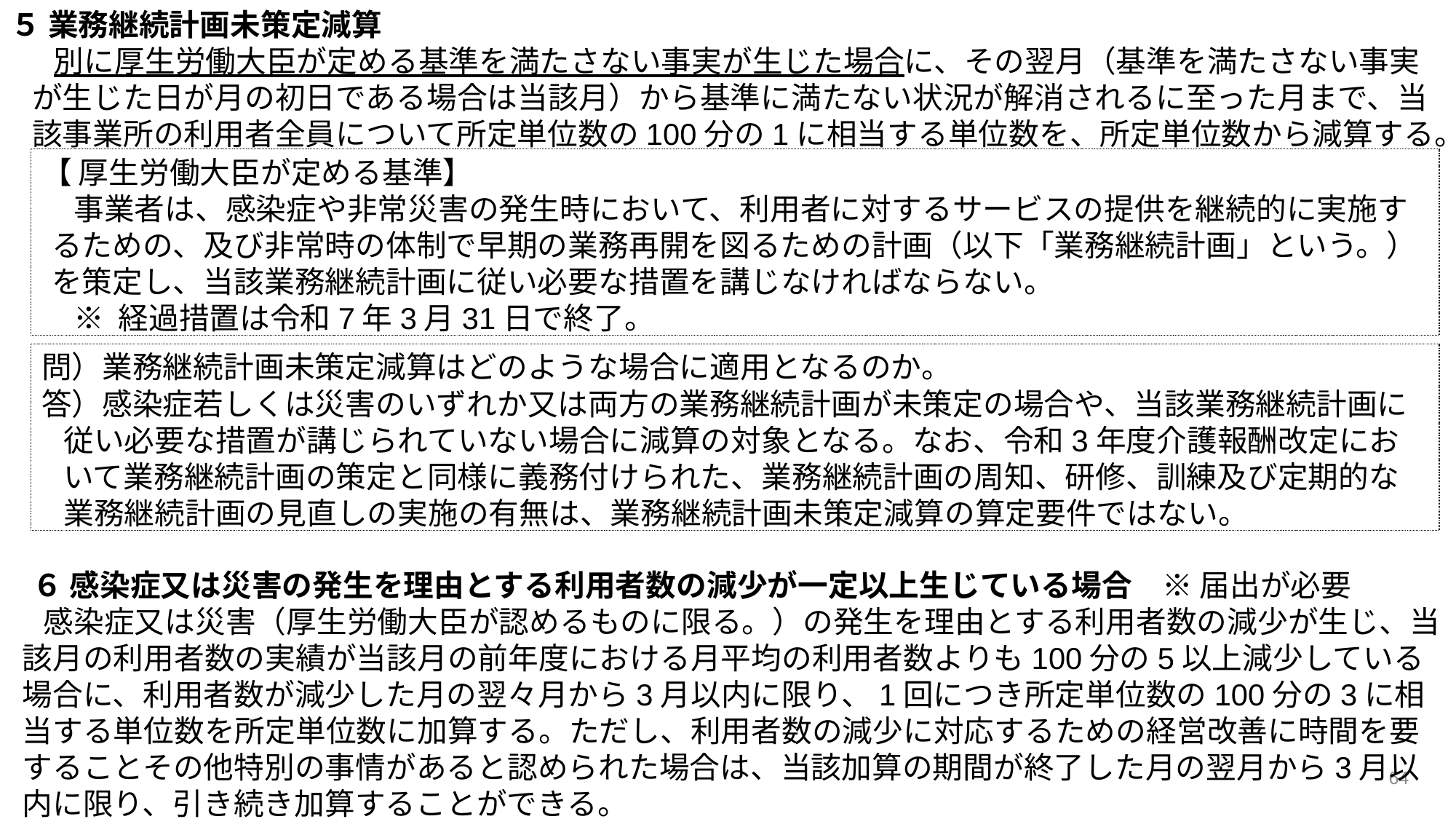

５ 業務継続計画未策定減算
別に厚生労働大臣が定める基準を満たさない事実が生じた場合に、その翌月（基準を満たさない事実が生じた日が月の初日である場合は当該月）から基準に満たない状況が解消されるに至った月まで、当該事業所の利用者全員について所定単位数の100分の1に相当する単位数を、所定単位数から減算する。

６ 感染症又は災害の発生を理由とする利用者数の減少が一定以上生じている場合　※ 届出が必要
感染症又は災害（厚生労働大臣が認めるものに限る。）の発生を理由とする利用者数の減少が生じ、当該月の利用者数の実績が当該月の前年度における月平均の利用者数よりも100分の5以上減少している場合に、利用者数が減少した月の翌々月から3月以内に限り、1回につき所定単位数の100分の3に相当する単位数を所定単位数に加算する。ただし、利用者数の減少に対応するための経営改善に時間を要することその他特別の事情があると認められた場合は、当該加算の期間が終了した月の翌月から3月以内に限り、引き続き加算することができる。

【 厚生労働大臣が定める基準】
事業者は、感染症や非常災害の発生時において、利用者に対するサービスの提供を継続的に実施するための、及び非常時の体制で早期の業務再開を図るための計画（以下「業務継続計画」という。）を策定し、当該業務継続計画に従い必要な措置を講じなければならない。
※ 経過措置は令和7年3月31日で終了。
問）業務継続計画未策定減算はどのような場合に適用となるのか。
答）感染症若しくは災害のいずれか又は両方の業務継続計画が未策定の場合や、当該業務継続計画に従い必要な措置が講じられていない場合に減算の対象となる。なお、令和3年度介護報酬改定において業務継続計画の策定と同様に義務付けられた、業務継続計画の周知、研修、訓練及び定期的な業務継続計画の見直しの実施の有無は、業務継続計画未策定減算の算定要件ではない。
64